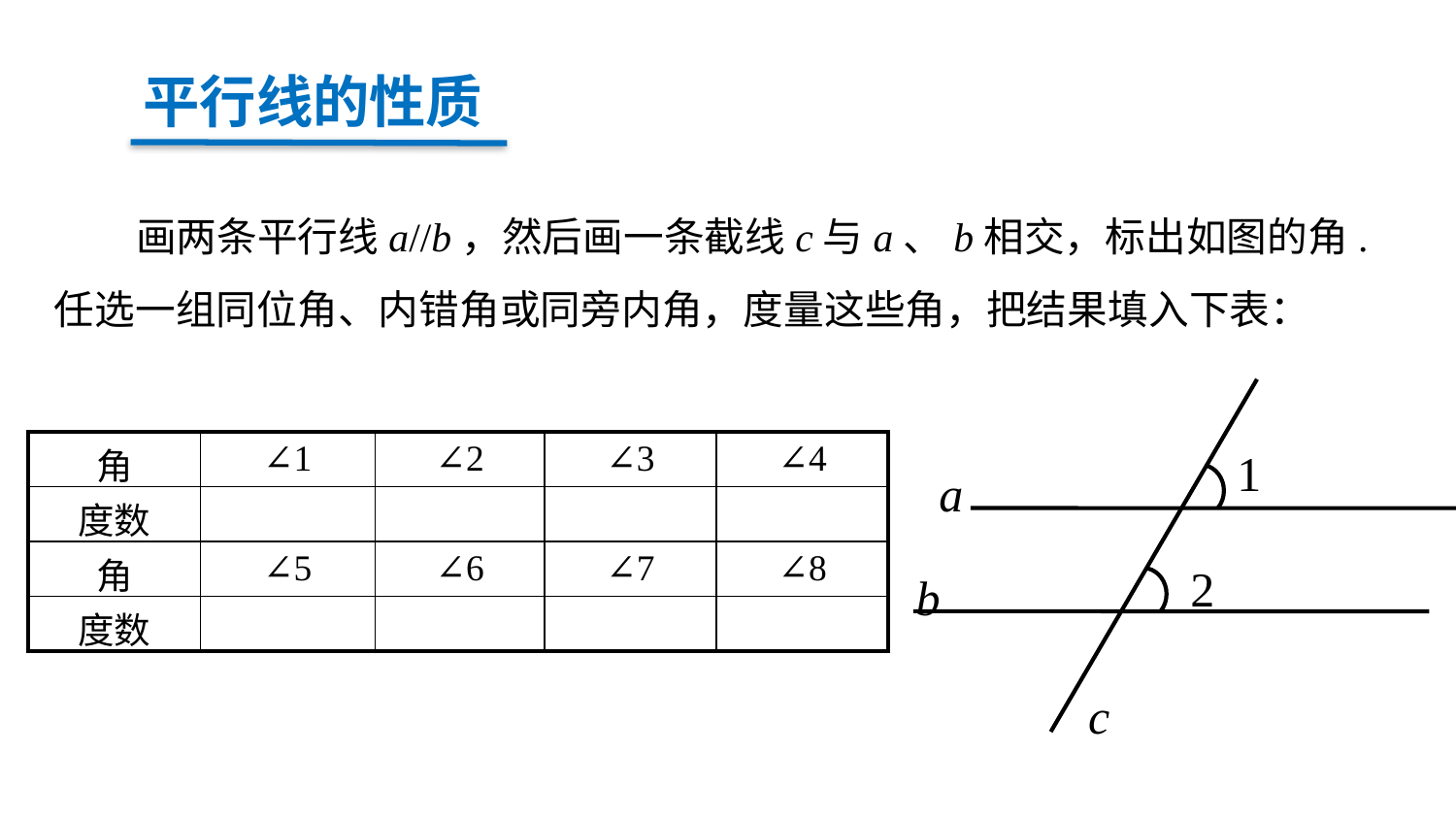

平行线的性质

        画两条平行线a//b，然后画一条截线c与a、b相交，标出如图的角. 任选一组同位角、内错角或同旁内角，度量这些角，把结果填入下表：

1
a

2
b

c
| 角 | ∠1 | ∠2 | ∠3 | ∠4 |
| --- | --- | --- | --- | --- |
| 度数 |  |  |  |  |
| 角 | ∠5 | ∠6 | ∠7 | ∠8 |
| 度数 |  |  |  |  |